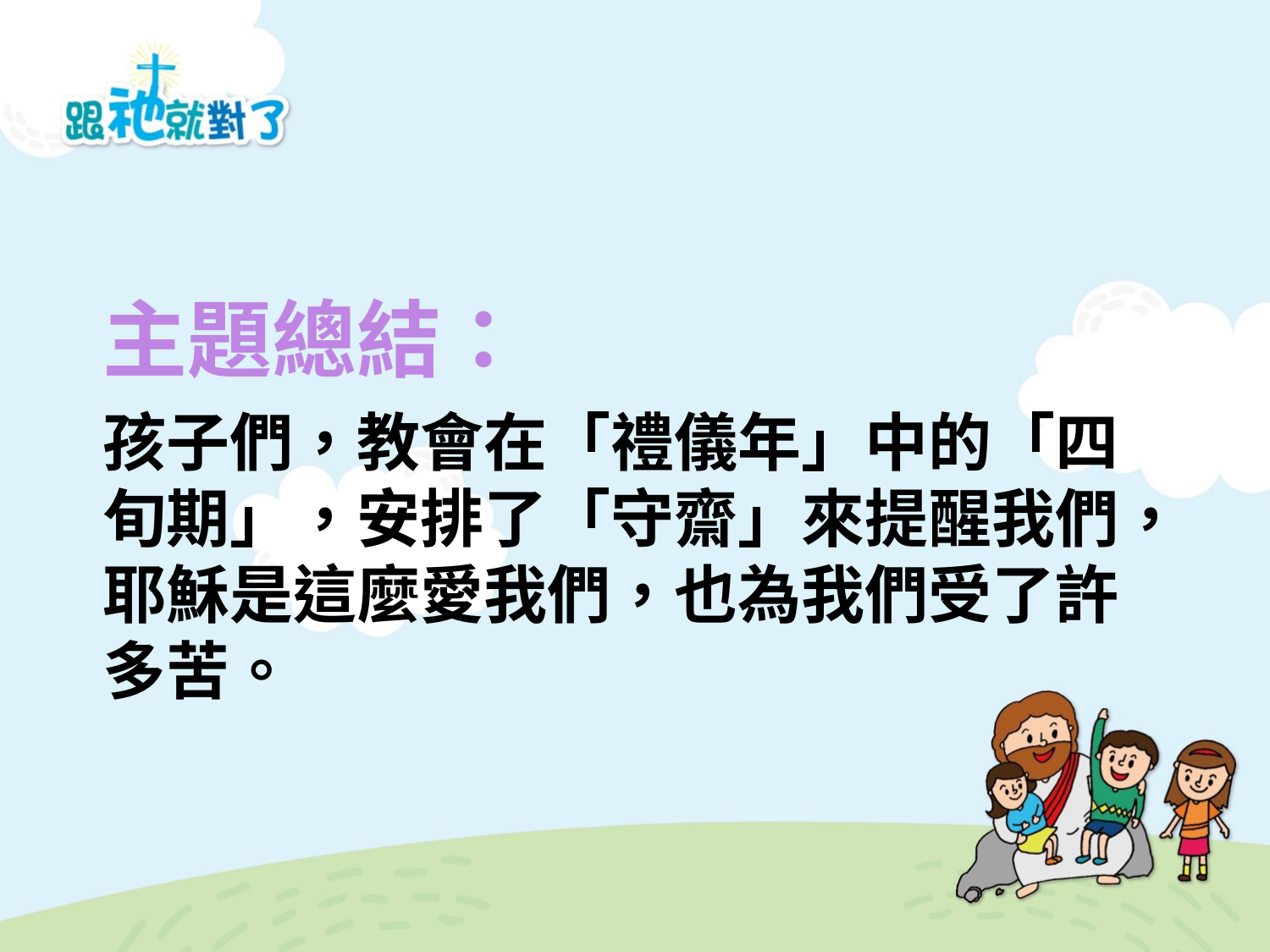

主題總結：
孩子們，教會在「禮儀年」中的「四旬期」，安排了「守齋」來提醒我們，耶穌是這麼愛我們，也為我們受了許多苦。